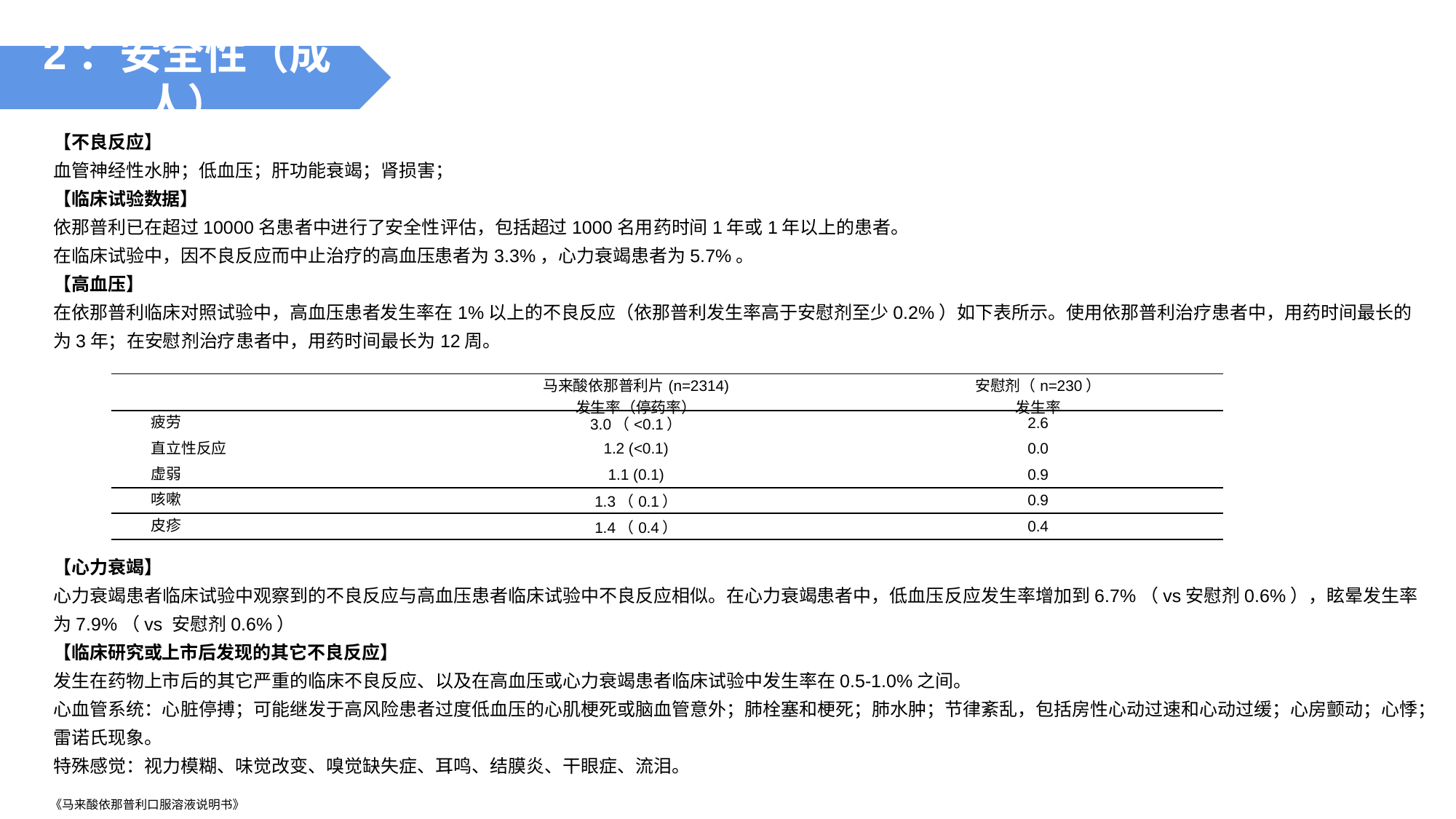

2：安全性（成人）
【不良反应】
血管神经性水肿；低血压；肝功能衰竭；肾损害；
【临床试验数据】
依那普利已在超过10000名患者中进行了安全性评估，包括超过1000名用药时间1年或1年以上的患者。
在临床试验中，因不良反应而中止治疗的高血压患者为3.3%，心力衰竭患者为5.7%。
【高血压】
在依那普利临床对照试验中，高血压患者发生率在1%以上的不良反应（依那普利发生率高于安慰剂至少0.2%）如下表所示。使用依那普利治疗患者中，用药时间最长的为3年；在安慰剂治疗患者中，用药时间最长为12周。

【心力衰竭】
心力衰竭患者临床试验中观察到的不良反应与高血压患者临床试验中不良反应相似。在心力衰竭患者中，低血压反应发生率增加到6.7%（vs安慰剂0.6%），眩晕发生率为7.9%（vs 安慰剂0.6%）
【临床研究或上市后发现的其它不良反应】
发生在药物上市后的其它严重的临床不良反应、以及在高血压或心力衰竭患者临床试验中发生率在0.5-1.0%之间。
心血管系统：心脏停搏；可能继发于高风险患者过度低血压的心肌梗死或脑血管意外；肺栓塞和梗死；肺水肿；节律紊乱，包括房性心动过速和心动过缓；心房颤动；心悸；雷诺氏现象。
特殊感觉：视力模糊、味觉改变、嗅觉缺失症、耳鸣、结膜炎、干眼症、流泪。
|  | 马来酸依那普利片(n=2314) 发生率（停药率） | 安慰剂（n=230） 发生率 |
| --- | --- | --- |
| 疲劳 | 3.0（<0.1） | 2.6 |
| 直立性反应 | 1.2 (<0.1) | 0.0 |
| 虚弱 | 1.1 (0.1) | 0.9 |
| 咳嗽 | 1.3（0.1） | 0.9 |
| 皮疹 | 1.4（0.4） | 0.4 |
《马来酸依那普利口服溶液说明书》